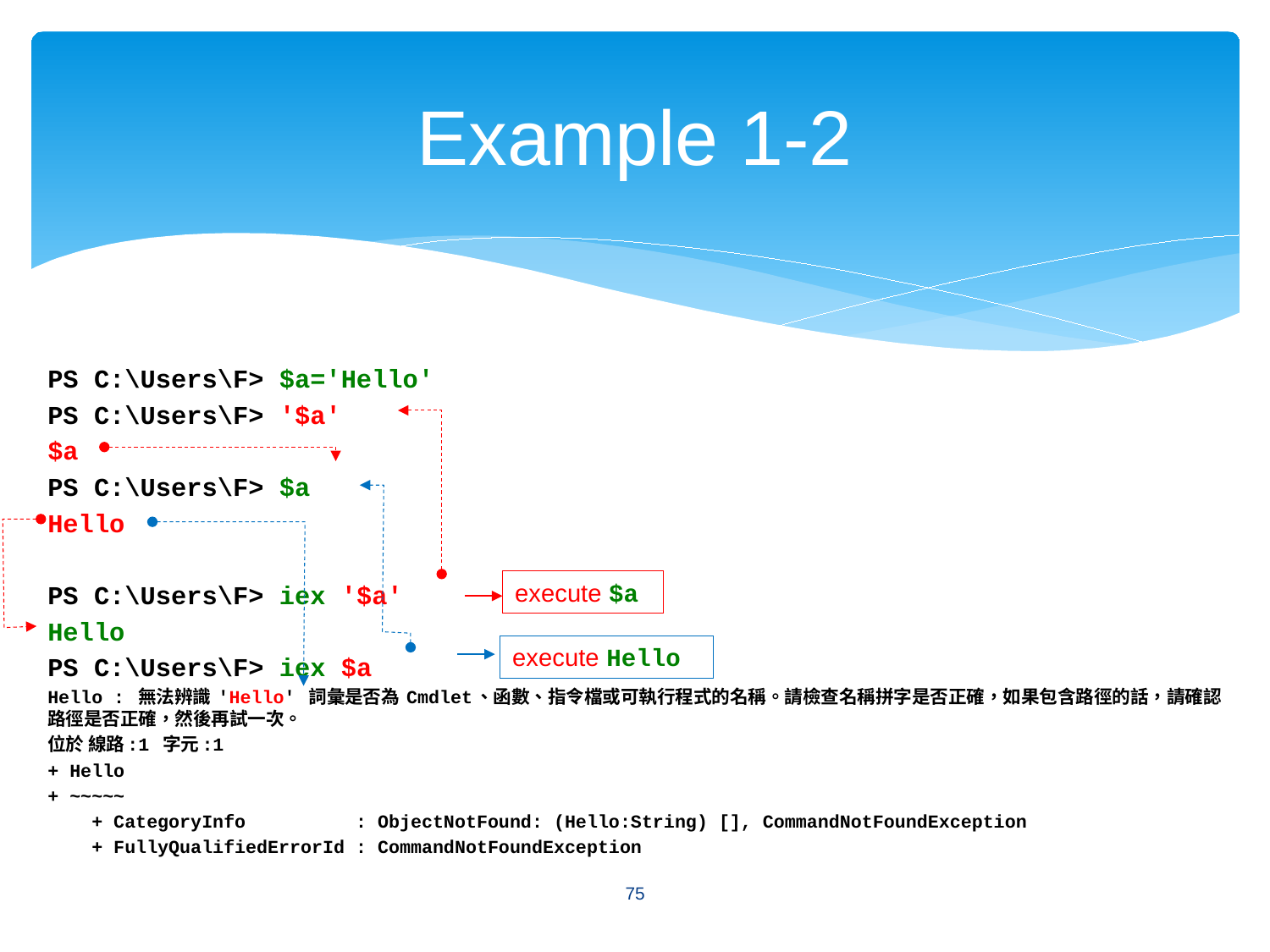

# Example 1-2
PS C:\Users\F> $a='Hello'
PS C:\Users\F> '$a'
$a
PS C:\Users\F> $a
Hello

PS C:\Users\F> iex '$a'
Hello
PS C:\Users\F> iex $a
Hello : 無法辨識 'Hello' 詞彙是否為 Cmdlet、函數、指令檔或可執行程式的名稱。請檢查名稱拼字是否正確，如果包含路徑的話，請確認路徑是否正確，然後再試一次。
位於 線路:1 字元:1
+ Hello
+ ~~~~~
    + CategoryInfo          : ObjectNotFound: (Hello:String) [], CommandNotFoundException
    + FullyQualifiedErrorId : CommandNotFoundException

execute $a
execute Hello
75